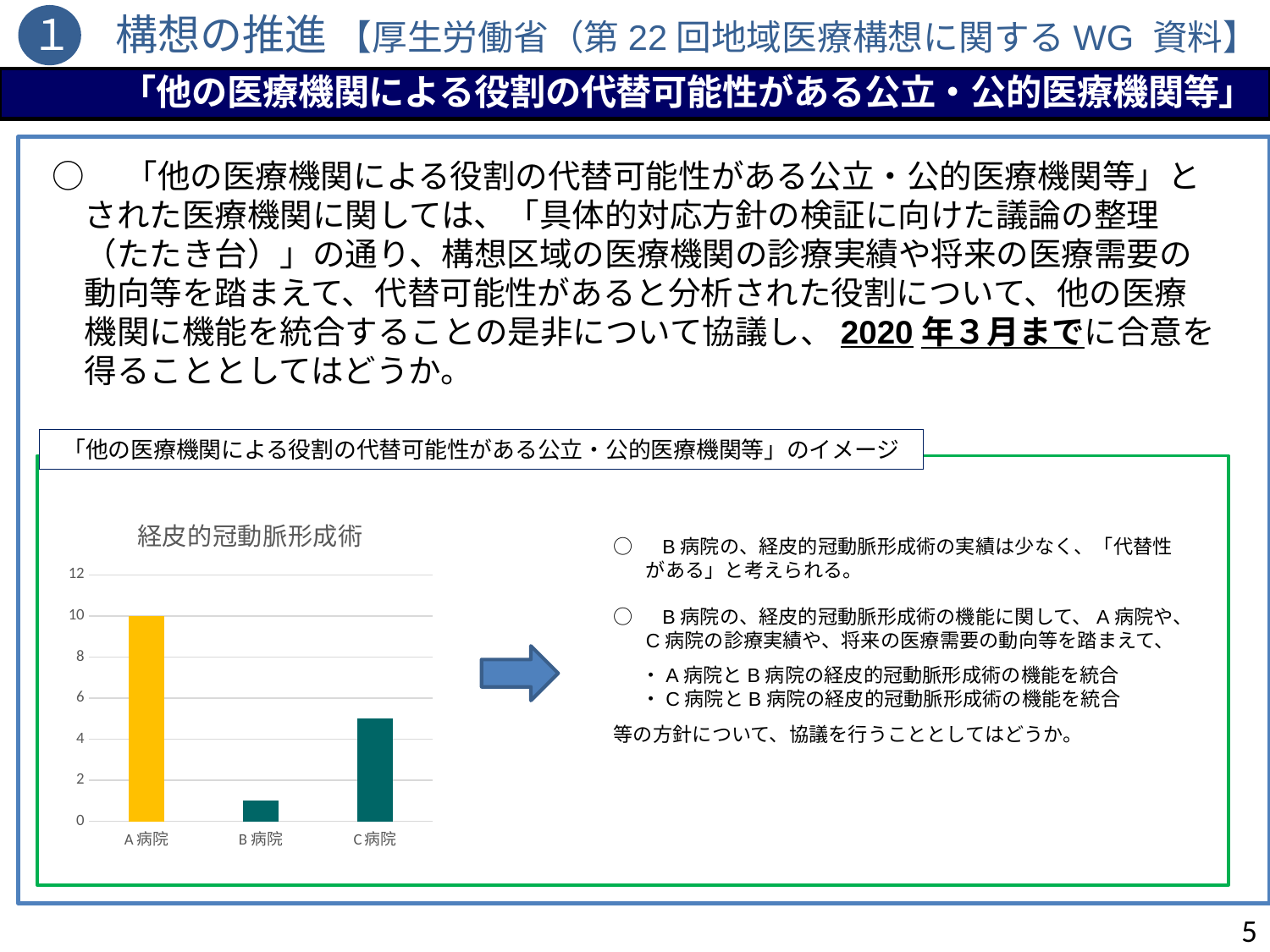

１　構想の推進 【厚生労働省（第22回地域医療構想に関するWG 資料】

　　　「他の医療機関による役割の代替可能性がある公立・公的医療機関等」

○　「他の医療機関による役割の代替可能性がある公立・公的医療機関等」とされた医療機関に関しては、「具体的対応方針の検証に向けた議論の整理（たたき台）」の通り、構想区域の医療機関の診療実績や将来の医療需要の動向等を踏まえて、代替可能性があると分析された役割について、他の医療機関に機能を統合することの是非について協議し、2020年３月までに合意を得ることとしてはどうか。

「他の医療機関による役割の代替可能性がある公立・公的医療機関等」のイメージ

### Chart: 経皮的冠動脈形成術

| Category | 心カテ_急性 |
|---|---|
| A病院 | 10.0 |
| B病院 | 1.0 |
| C病院 | 5.0 |
○　B病院の、経皮的冠動脈形成術の実績は少なく、「代替性がある」と考えられる。

○　B病院の、経皮的冠動脈形成術の機能に関して、A病院や、C病院の診療実績や、将来の医療需要の動向等を踏まえて、

・A病院とB病院の経皮的冠動脈形成術の機能を統合
・C病院とB病院の経皮的冠動脈形成術の機能を統合

等の方針について、協議を行うこととしてはどうか。

5